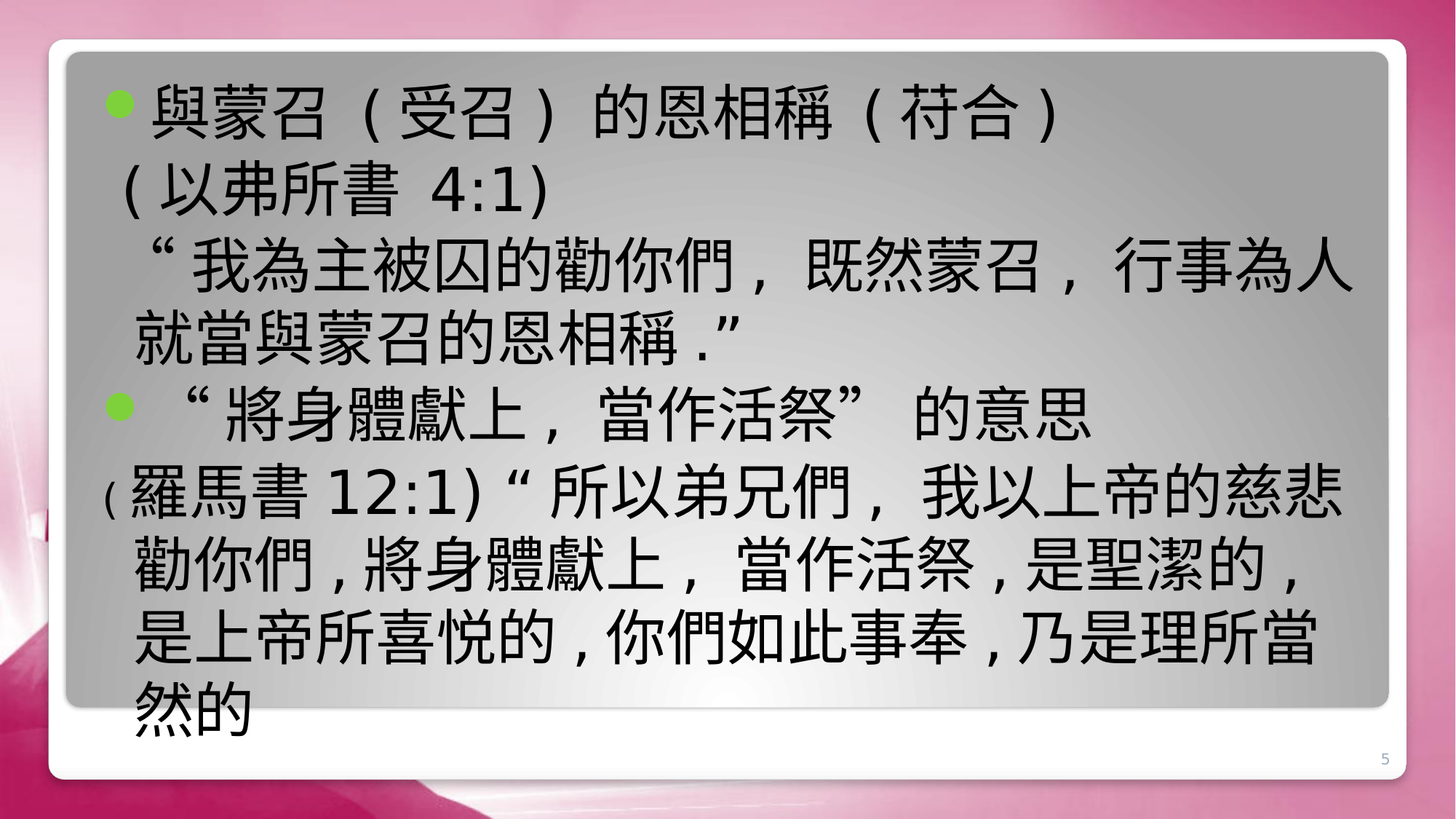

與蒙召 (受召) 的恩相稱 (苻合)
 (以弗所書 4:1)
 “我為主被囚的勸你們, 既然蒙召, 行事為人就當與蒙召的恩相稱.”
“將身體獻上, 當作活祭” 的意思
(羅馬書12:1) “所以弟兄們, 我以上帝的慈悲勸你們,將身體獻上, 當作活祭,是聖潔的,是上帝所喜悦的,你們如此事奉,乃是理所當然的
#
5